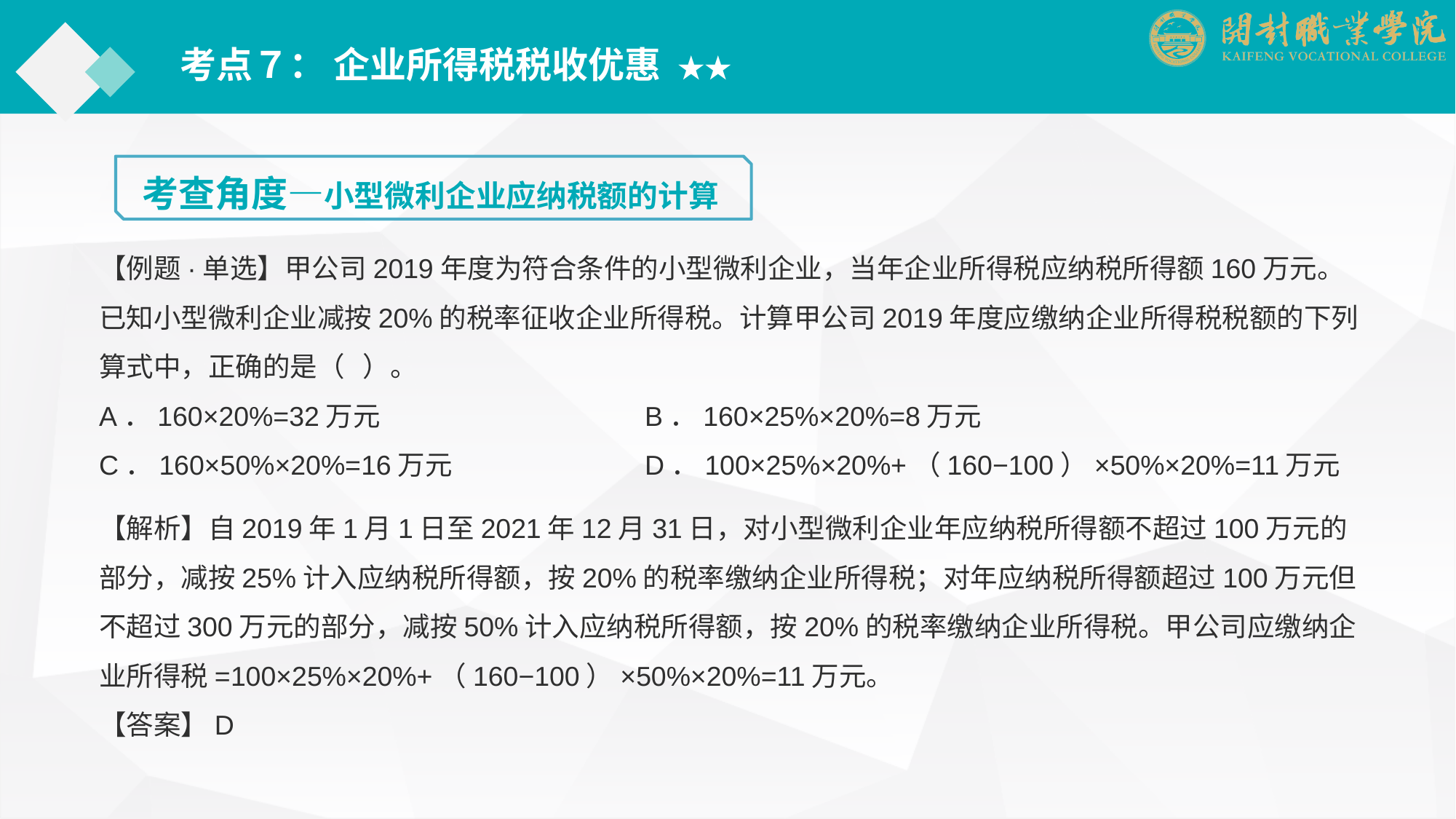

考点７： 企业所得税税收优惠  ★★

考查角度—小型微利企业应纳税额的计算
【例题·单选】甲公司2019年度为符合条件的小型微利企业，当年企业所得税应纳税所得额160万元。已知小型微利企业减按20%的税率征收企业所得税。计算甲公司2019年度应缴纳企业所得税税额的下列算式中，正确的是（   ）。
A．160×20%=32万元			B．160×25%×20%=8万元
C．160×50%×20%=16万元		D．100×25%×20%+（160−100）×50%×20%=11万元
【解析】自2019年1月1日至2021年12月31日，对小型微利企业年应纳税所得额不超过100万元的部分，减按25%计入应纳税所得额，按20%的税率缴纳企业所得税；对年应纳税所得额超过100万元但不超过300万元的部分，减按50%计入应纳税所得额，按20%的税率缴纳企业所得税。甲公司应缴纳企业所得税=100×25%×20%+（160−100）×50%×20%=11万元。
【答案】D